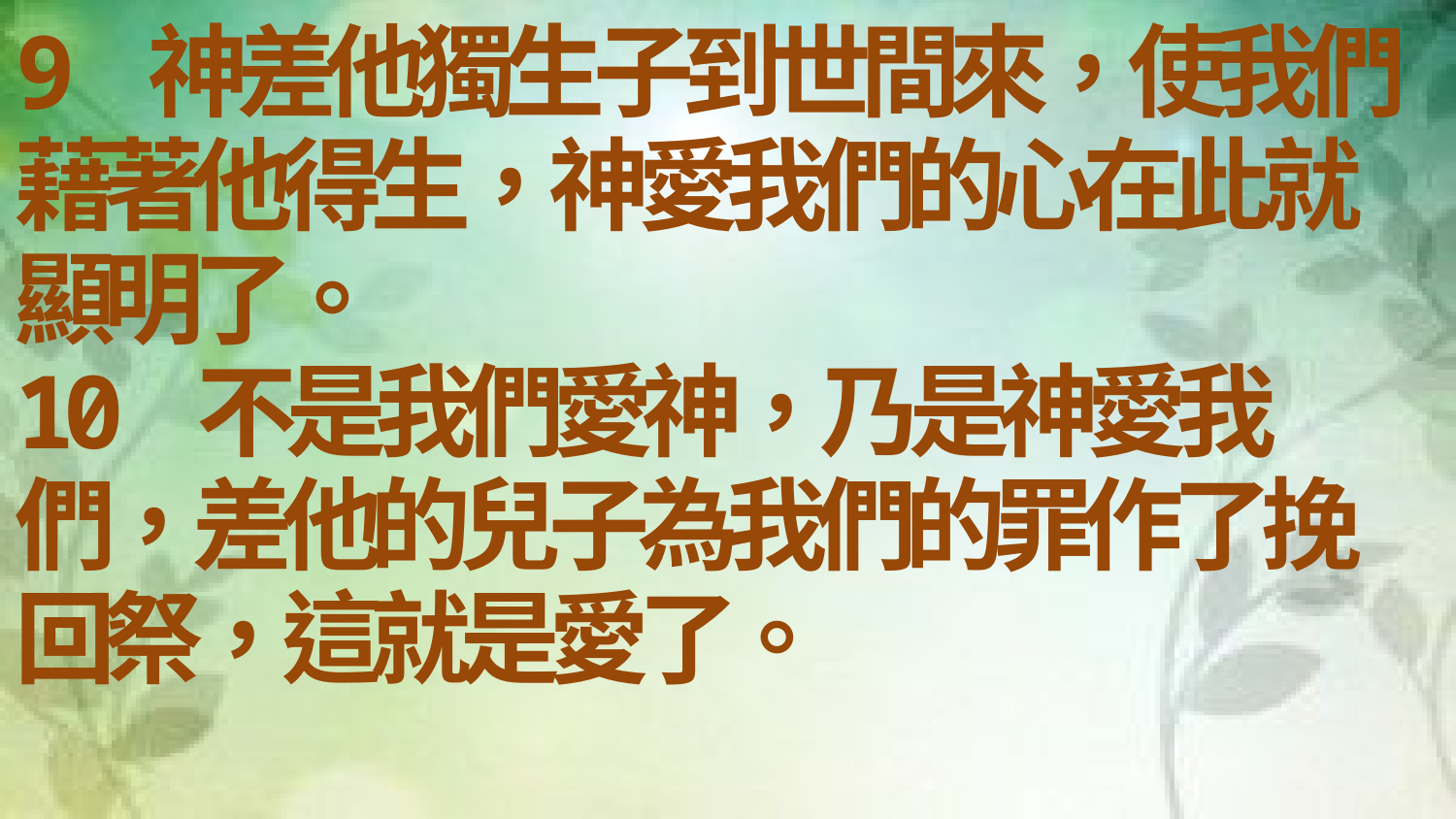

9 神差他獨生子到世間來，使我們藉著他得生，神愛我們的心在此就顯明了。
10 不是我們愛神，乃是神愛我們，差他的兒子為我們的罪作了挽回祭，這就是愛了。

11
親愛的弟兄啊，神既是這樣愛我們，我們也當彼此相愛。